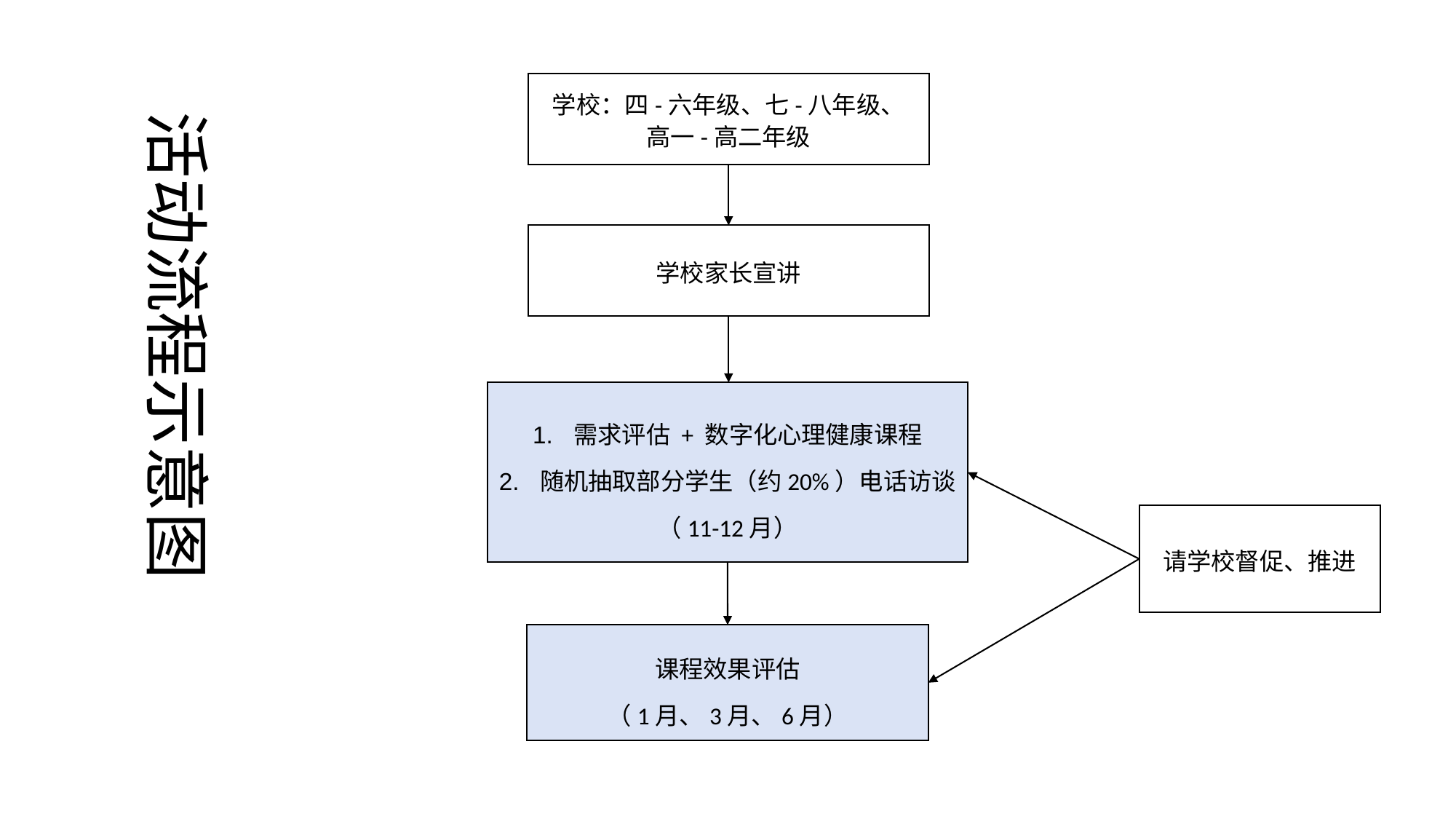

活动流程示意图
学校：四-六年级、七-八年级、
高一-高二年级
学校家长宣讲
需求评估 + 数字化心理健康课程
随机抽取部分学生（约20%）电话访谈
（11-12月）
课程效果评估
（1月、3月、6月）
请学校督促、推进